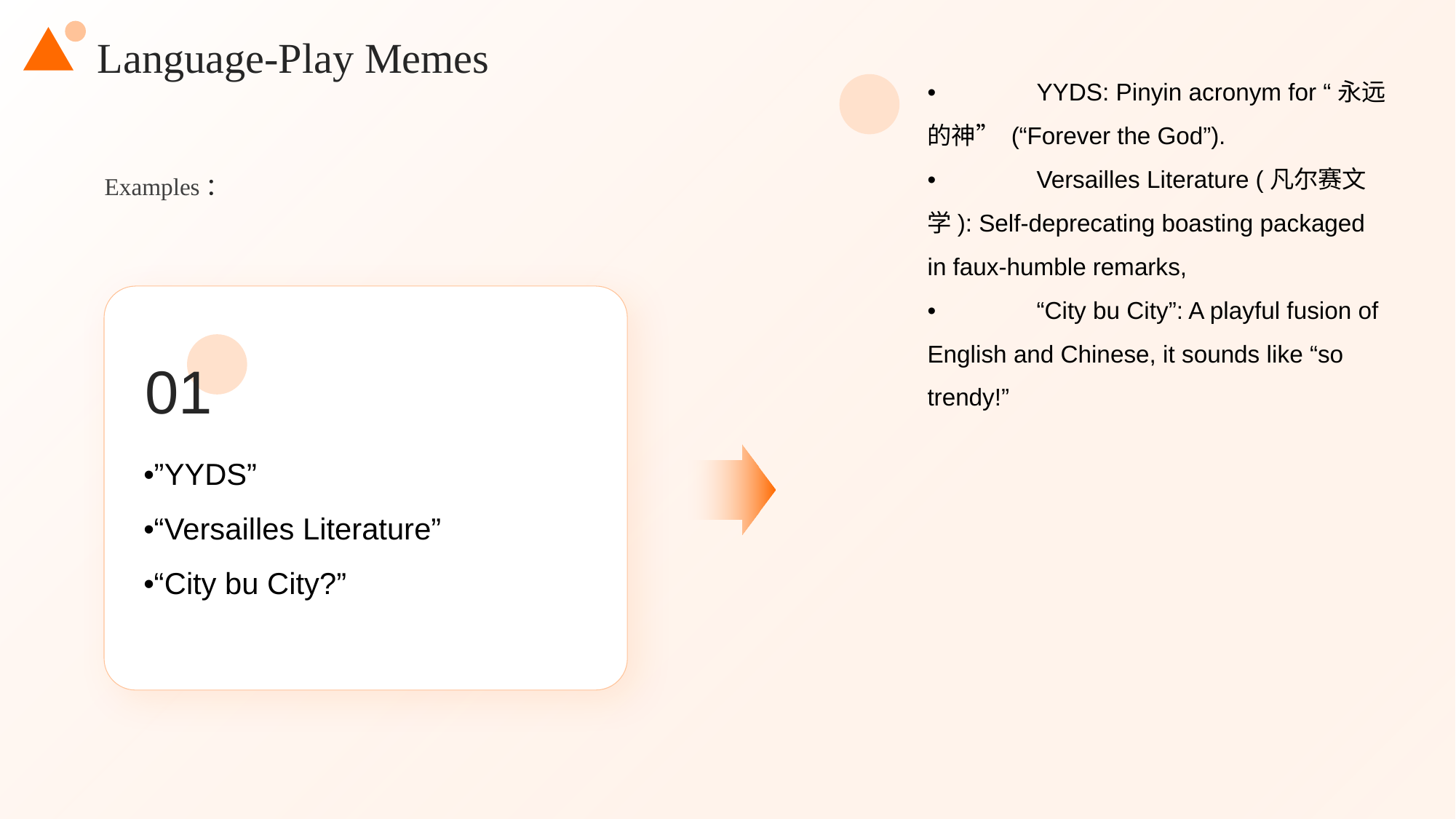

Language-Play Memes

•	YYDS: Pinyin acronym for “永远的神” (“Forever the God”).
•	Versailles Literature (凡尔赛文学): Self-deprecating boasting packaged in faux-humble remarks,
•	“City bu City”: A playful fusion of English and Chinese, it sounds like “so trendy!”

Examples：

01

•”YYDS”
•“Versailles Literature”
•“City bu City?”